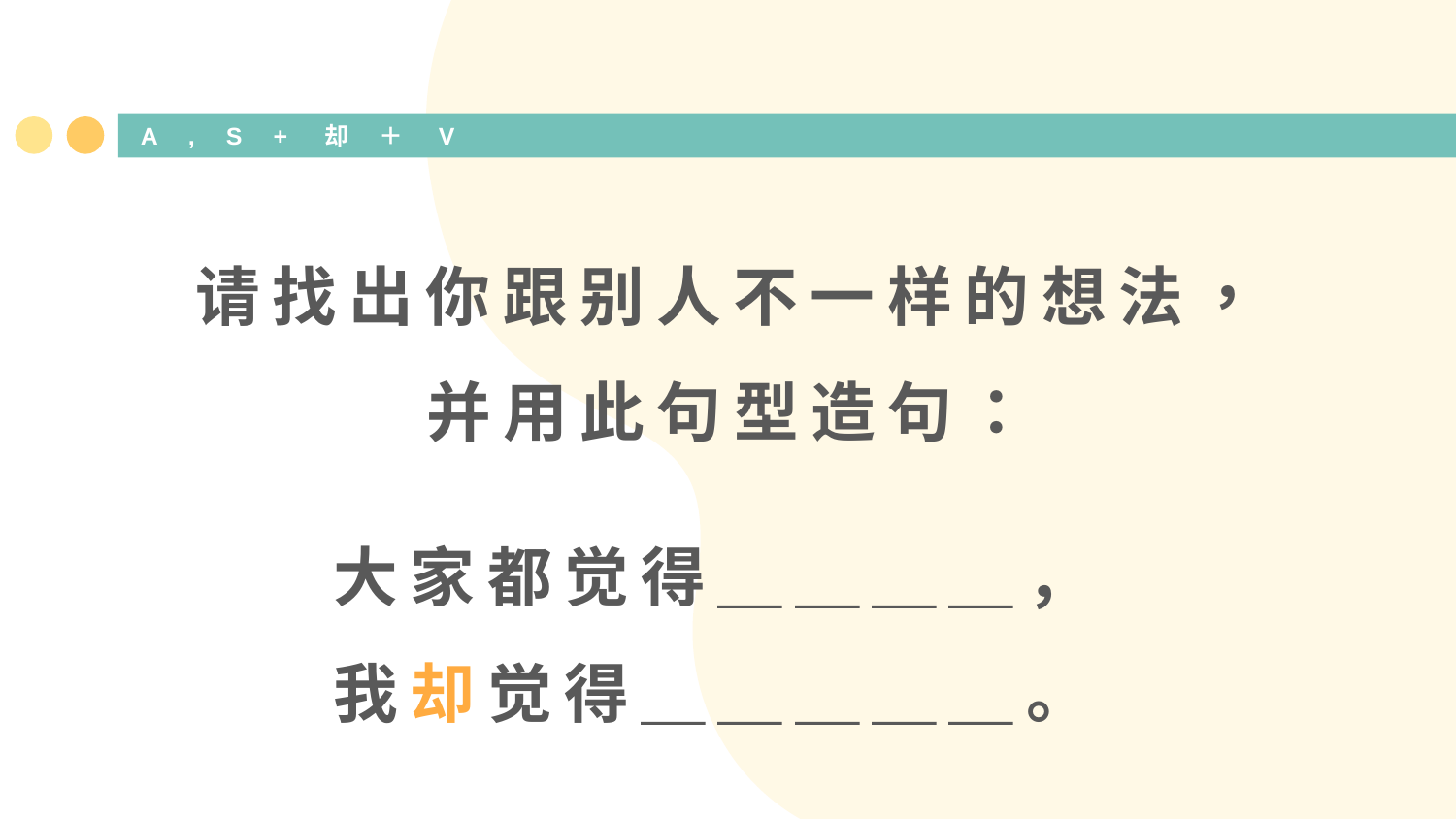

# A , S + 却 ＋ V
请找出你跟别人不一样的想法，
并用此句型造句：
大家都觉得＿＿＿＿，
我却觉得＿＿＿＿＿。